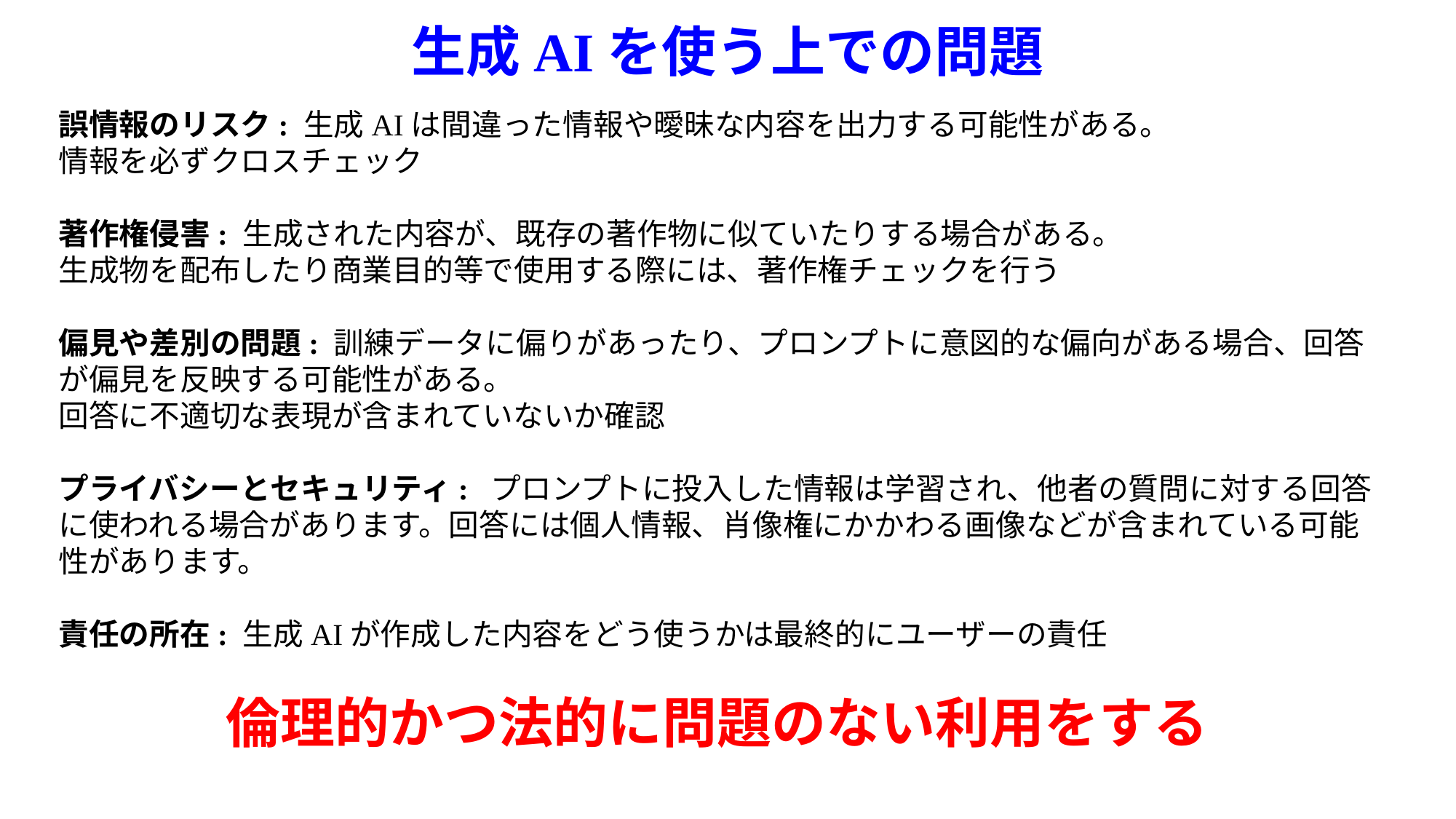

# 生成AIを使う上での問題
誤情報のリスク: 生成AIは間違った情報や曖昧な内容を出力する可能性がある。
情報を必ずクロスチェック

著作権侵害: 生成された内容が、既存の著作物に似ていたりする場合がある。
生成物を配布したり商業目的等で使用する際には、著作権チェックを行う

偏見や差別の問題: 訓練データに偏りがあったり、プロンプトに意図的な偏向がある場合、回答が偏見を反映する可能性がある。
回答に不適切な表現が含まれていないか確認

プライバシーとセキュリティ:  プロンプトに投入した情報は学習され、他者の質問に対する回答に使われる場合があります。回答には個人情報、肖像権にかかわる画像などが含まれている可能性があります。

責任の所在: 生成AIが作成した内容をどう使うかは最終的にユーザーの責任
倫理的かつ法的に問題のない利用をする